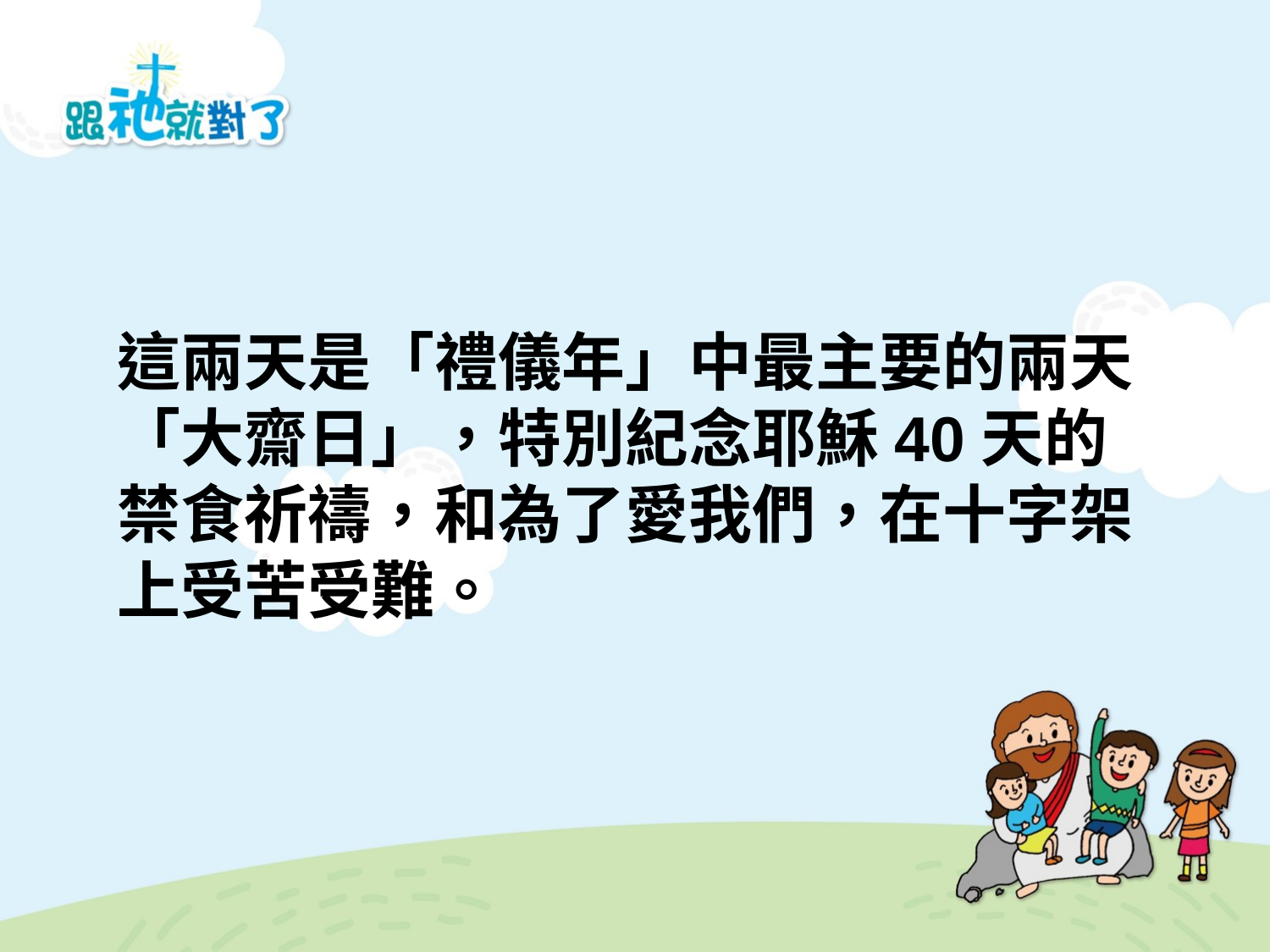

這兩天是「禮儀年」中最主要的兩天「大齋日」，特別紀念耶穌40天的禁食祈禱，和為了愛我們，在十字架上受苦受難。